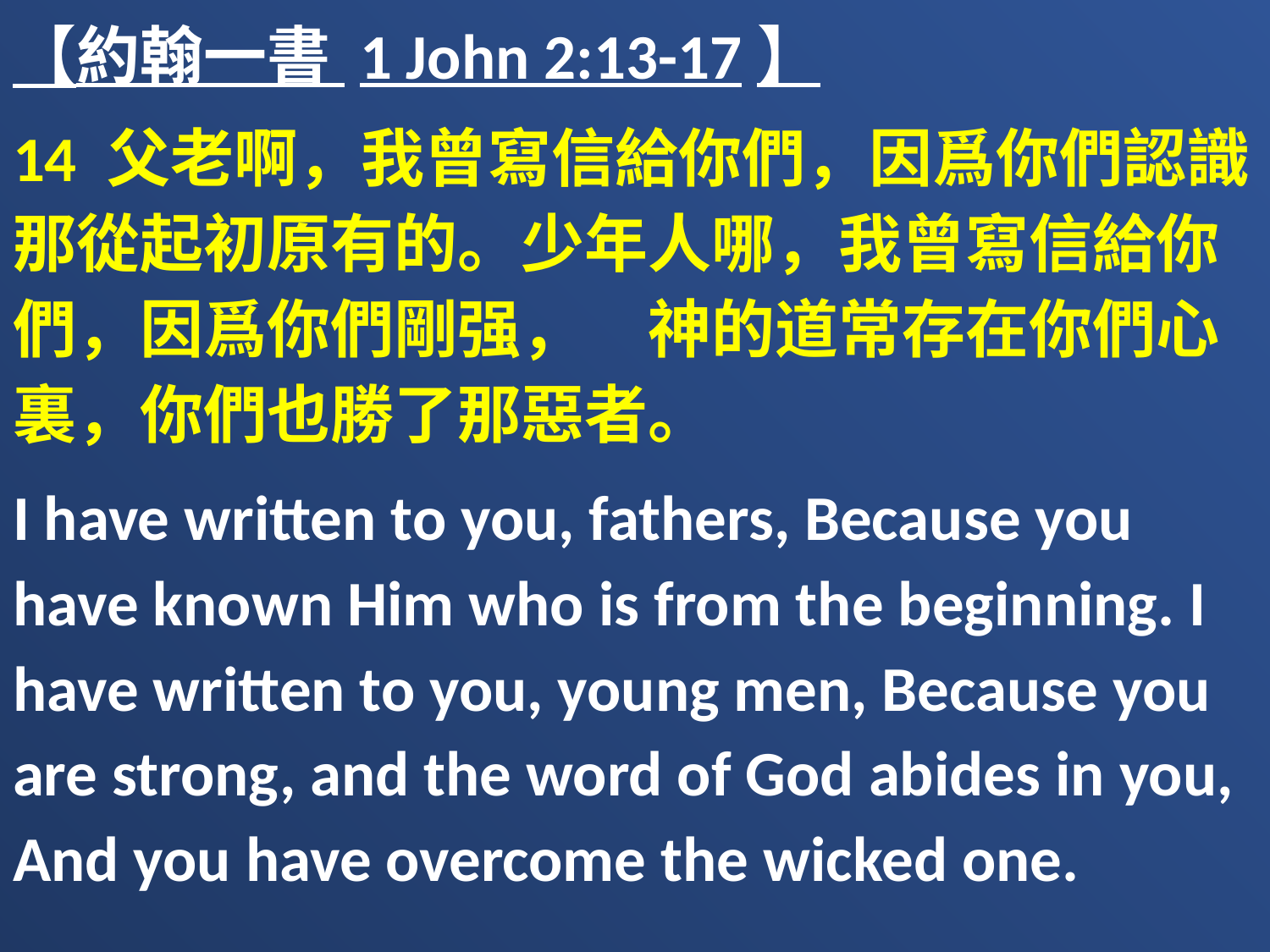

【約翰一書 1 John 2:13-17】
14 父老啊，我曾寫信給你們，因爲你們認識那從起初原有的。少年人哪，我曾寫信給你們，因爲你們剛强，　神的道常存在你們心裏，你們也勝了那惡者。
I have written to you, fathers, Because you have known Him who is from the beginning. I have written to you, young men, Because you are strong, and the word of God abides in you, And you have overcome the wicked one.